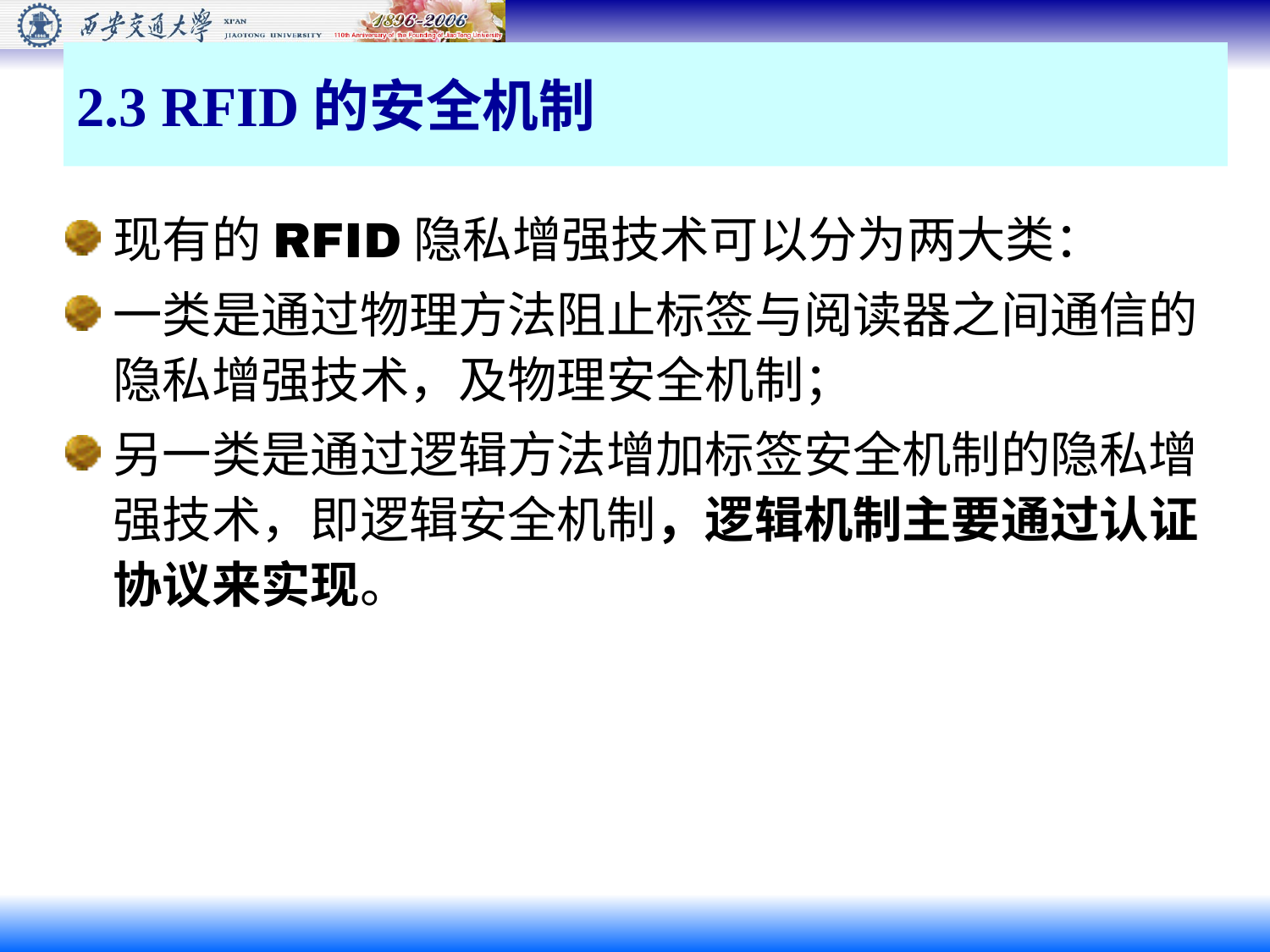

# 2.3 RFID的安全机制
现有的RFID隐私增强技术可以分为两大类：
一类是通过物理方法阻止标签与阅读器之间通信的隐私增强技术，及物理安全机制；
另一类是通过逻辑方法增加标签安全机制的隐私增强技术，即逻辑安全机制，逻辑机制主要通过认证协议来实现。